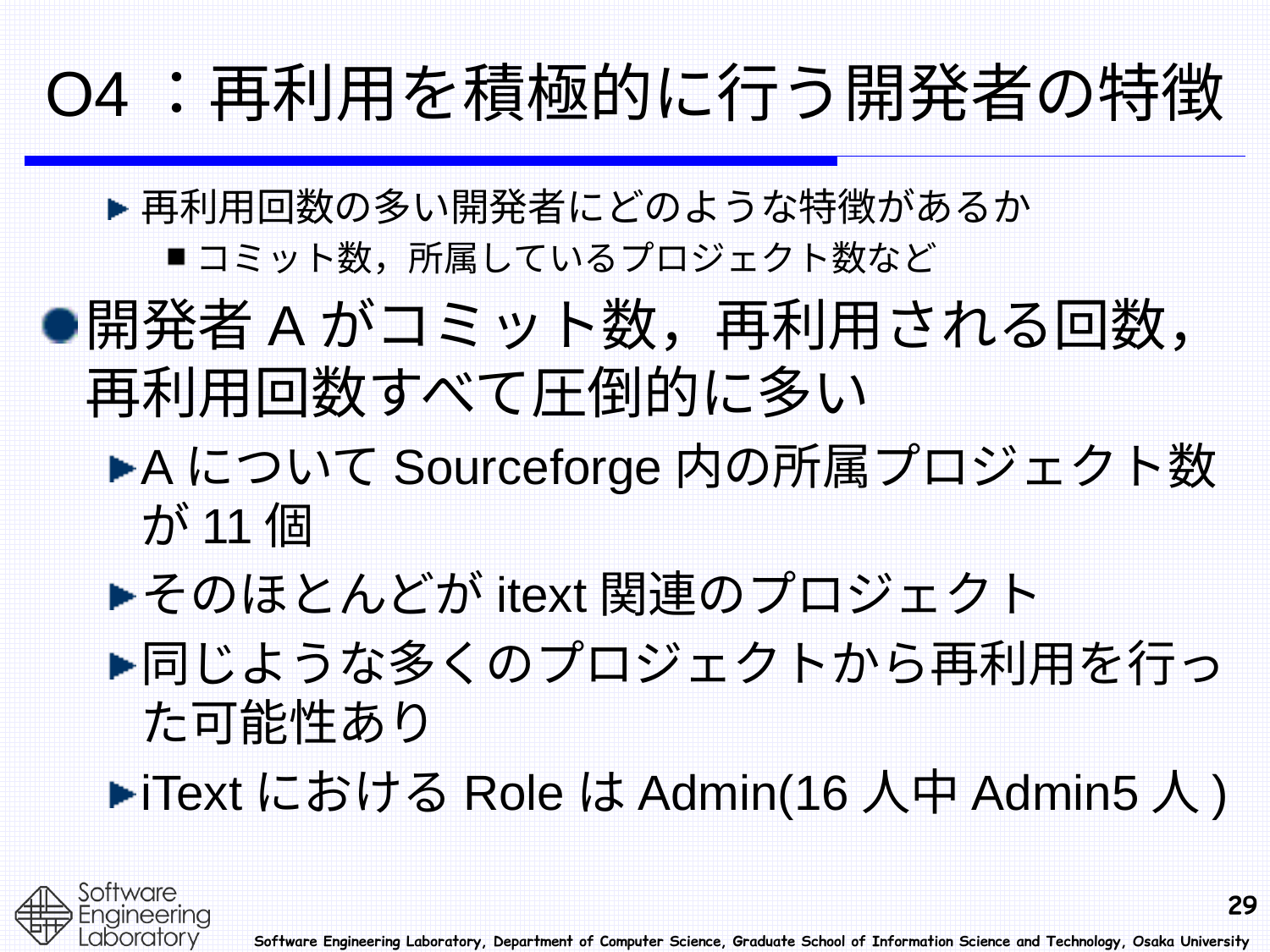

# O4：再利用を積極的に行う開発者の特徴
再利用回数の多い開発者にどのような特徴があるか
コミット数，所属しているプロジェクト数など
開発者Aがコミット数，再利用される回数，再利用回数すべて圧倒的に多い
AについてSourceforge内の所属プロジェクト数が11個
そのほとんどがitext関連のプロジェクト
同じような多くのプロジェクトから再利用を行った可能性あり
iTextにおけるRoleはAdmin(16人中Admin5人)